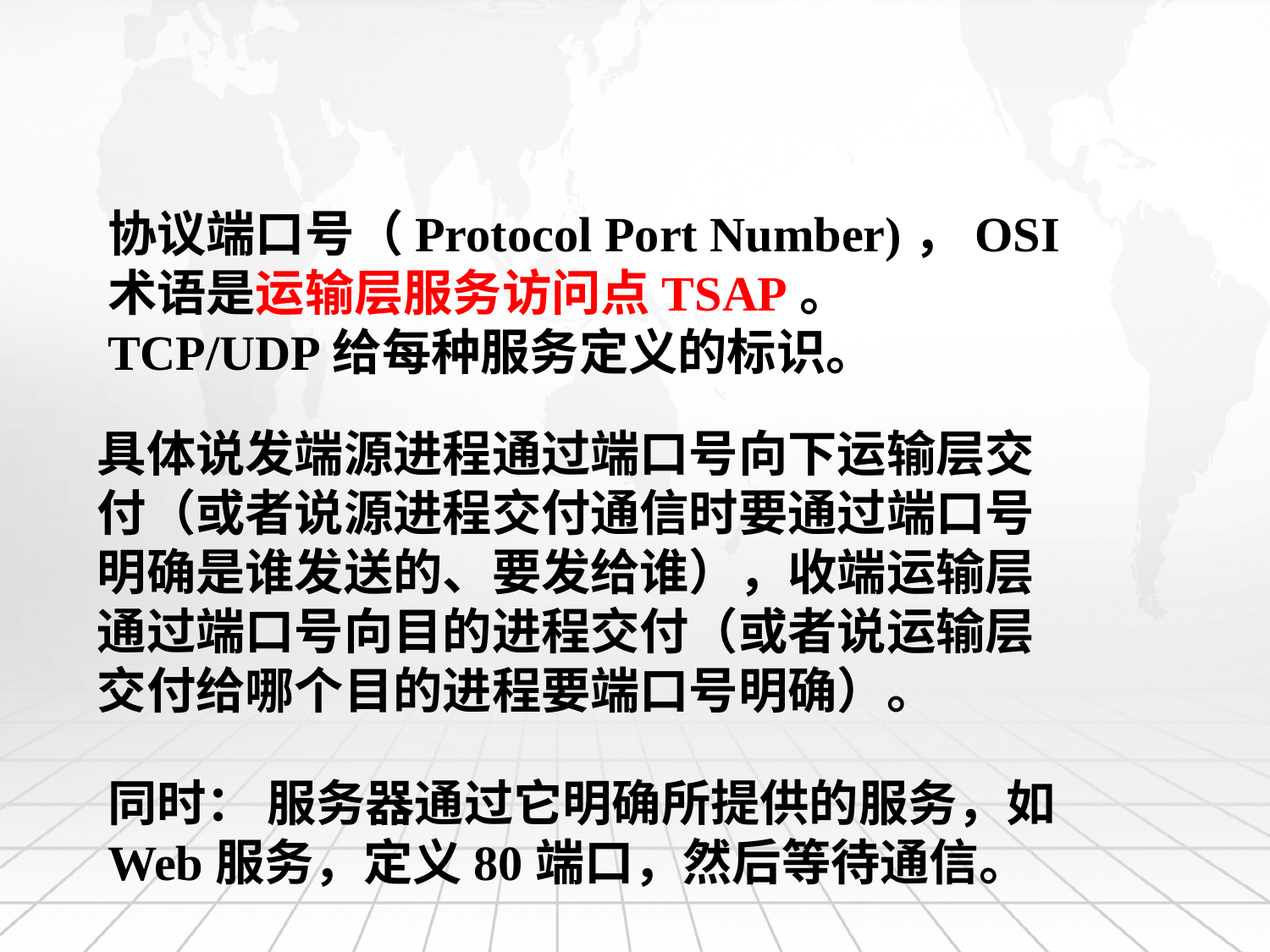

协议端口号（Protocol Port Number)，OSI术语是运输层服务访问点TSAP。 TCP/UDP给每种服务定义的标识。
具体说发端源进程通过端口号向下运输层交付（或者说源进程交付通信时要通过端口号明确是谁发送的、要发给谁），收端运输层通过端口号向目的进程交付（或者说运输层交付给哪个目的进程要端口号明确）。
同时： 服务器通过它明确所提供的服务，如Web服务，定义80端口，然后等待通信。